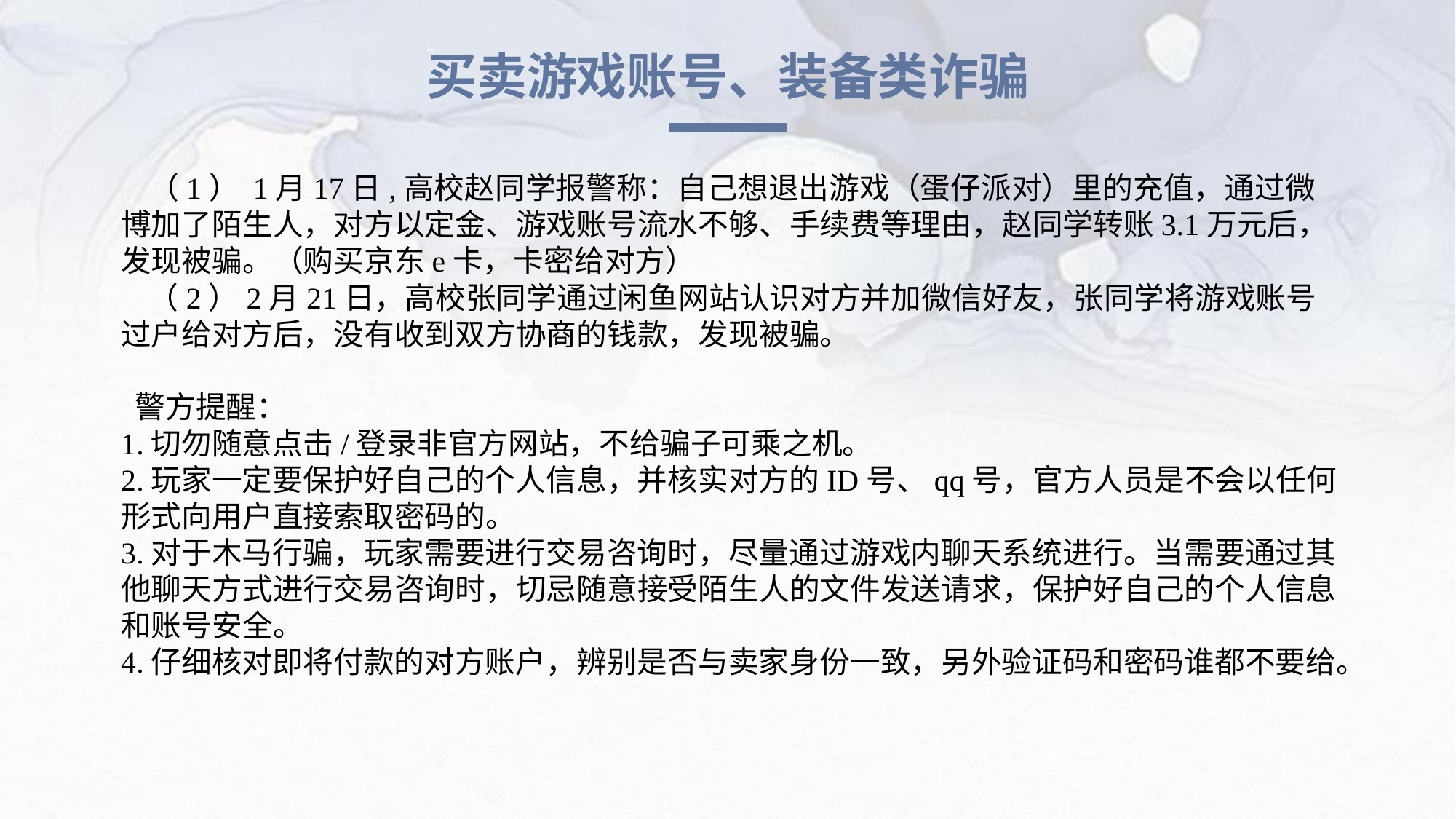

买卖游戏账号、装备类诈骗
    （1） 1月17日,高校赵同学报警称：自己想退出游戏（蛋仔派对）里的充值，通过微博加了陌生人，对方以定金、游戏账号流水不够、手续费等理由，赵同学转账3.1万元后，发现被骗。（购买京东e卡，卡密给对方）
   （2）2月21日，高校张同学通过闲鱼网站认识对方并加微信好友，张同学将游戏账号过户给对方后，没有收到双方协商的钱款，发现被骗。

 警方提醒：
1.切勿随意点击/登录非官方网站，不给骗子可乘之机。
2.玩家一定要保护好自己的个人信息，并核实对方的ID号、qq号，官方人员是不会以任何形式向用户直接索取密码的。
3.对于木马行骗，玩家需要进行交易咨询时，尽量通过游戏内聊天系统进行。当需要通过其他聊天方式进行交易咨询时，切忌随意接受陌生人的文件发送请求，保护好自己的个人信息和账号安全。
4.仔细核对即将付款的对方账户，辨别是否与卖家身份一致，另外验证码和密码谁都不要给。